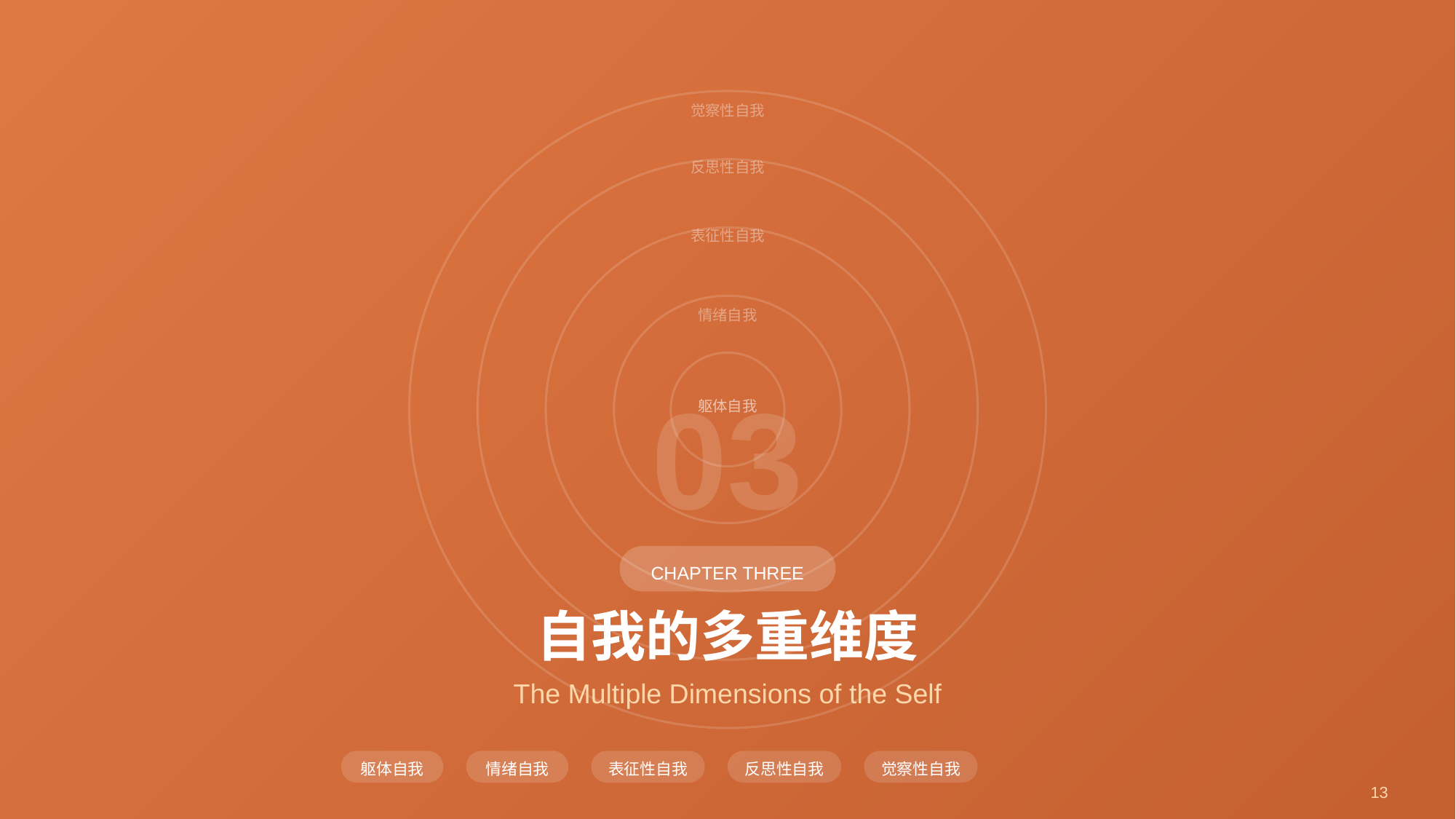

觉察性自我
反思性自我
表征性自我
情绪自我
躯体自我

03

CHAPTER THREE
自我的多重维度
The Multiple Dimensions of the Self

躯体自我
情绪自我
表征性自我
反思性自我
觉察性自我
13